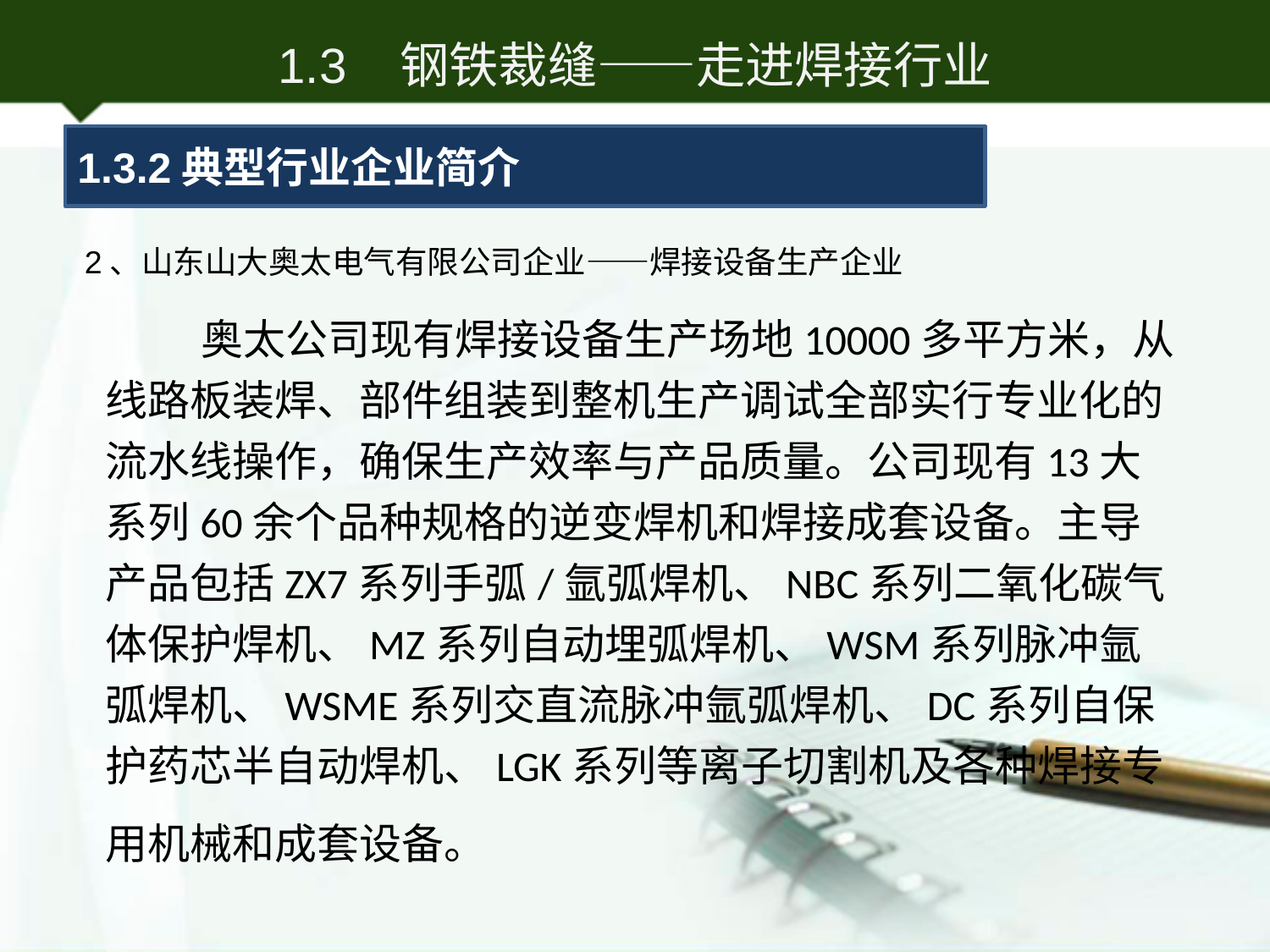

# 1.3   钢铁裁缝——走进焊接行业
1.3.2典型行业企业简介
2、山东山大奥太电气有限公司企业——焊接设备生产企业
              奥太公司现有焊接设备生产场地10000多平方米，从线路板装焊、部件组装到整机生产调试全部实行专业化的流水线操作，确保生产效率与产品质量。公司现有13大系列60余个品种规格的逆变焊机和焊接成套设备。主导产品包括ZX7系列手弧/氩弧焊机、NBC系列二氧化碳气体保护焊机、MZ系列自动埋弧焊机、WSM系列脉冲氩弧焊机、WSME系列交直流脉冲氩弧焊机、DC系列自保护药芯半自动焊机、LGK系列等离子切割机及各种焊接专用机械和成套设备。